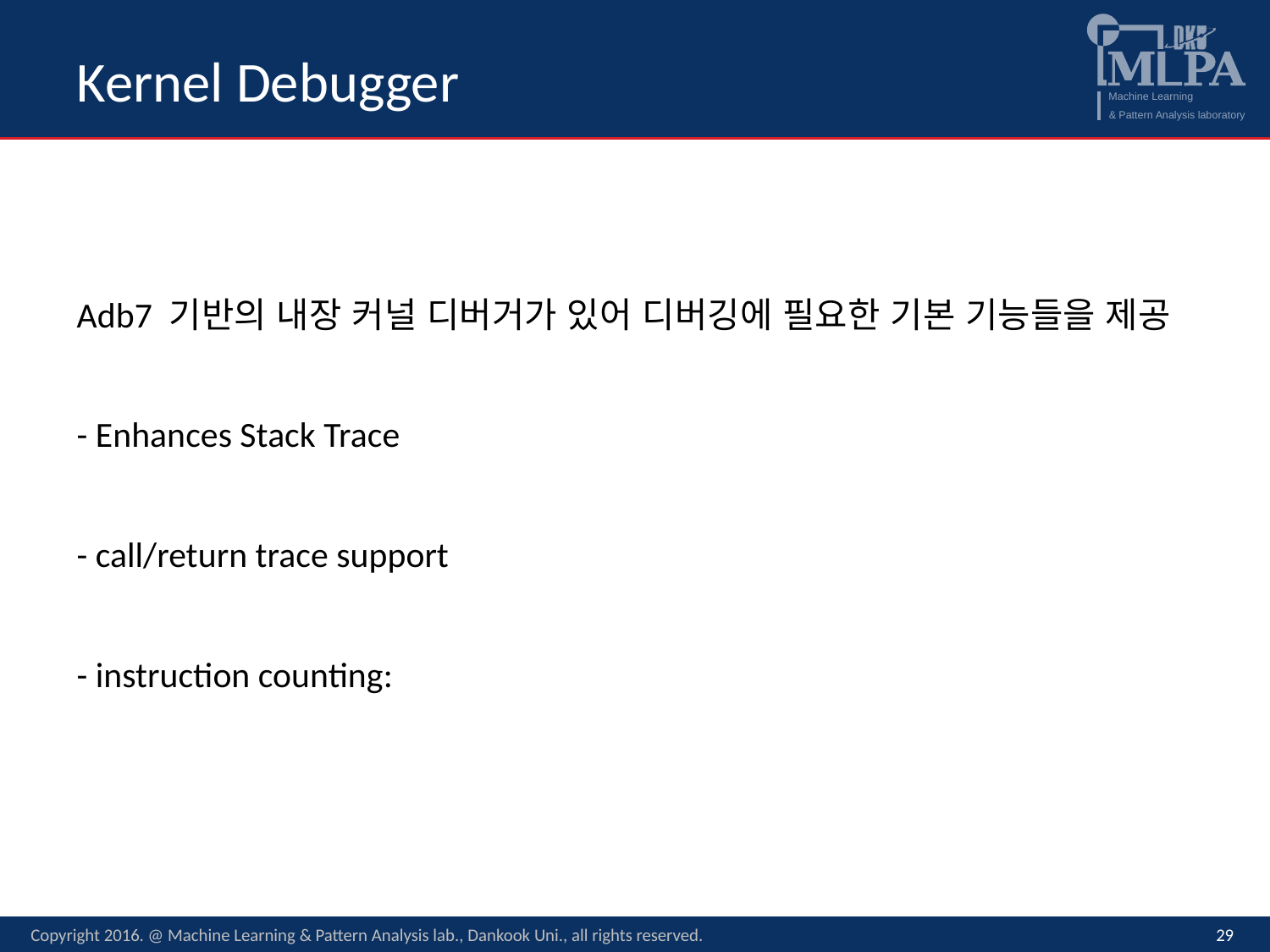

# Kernel Debugger

Adb7 기반의 내장 커널 디버거가 있어 디버깅에 필요한 기본 기능들을 제공

- Enhances Stack Trace

- call/return trace support

- instruction counting:
Copyright 2016. @ Machine Learning & Pattern Analysis lab., Dankook Uni., all rights reserved.
29